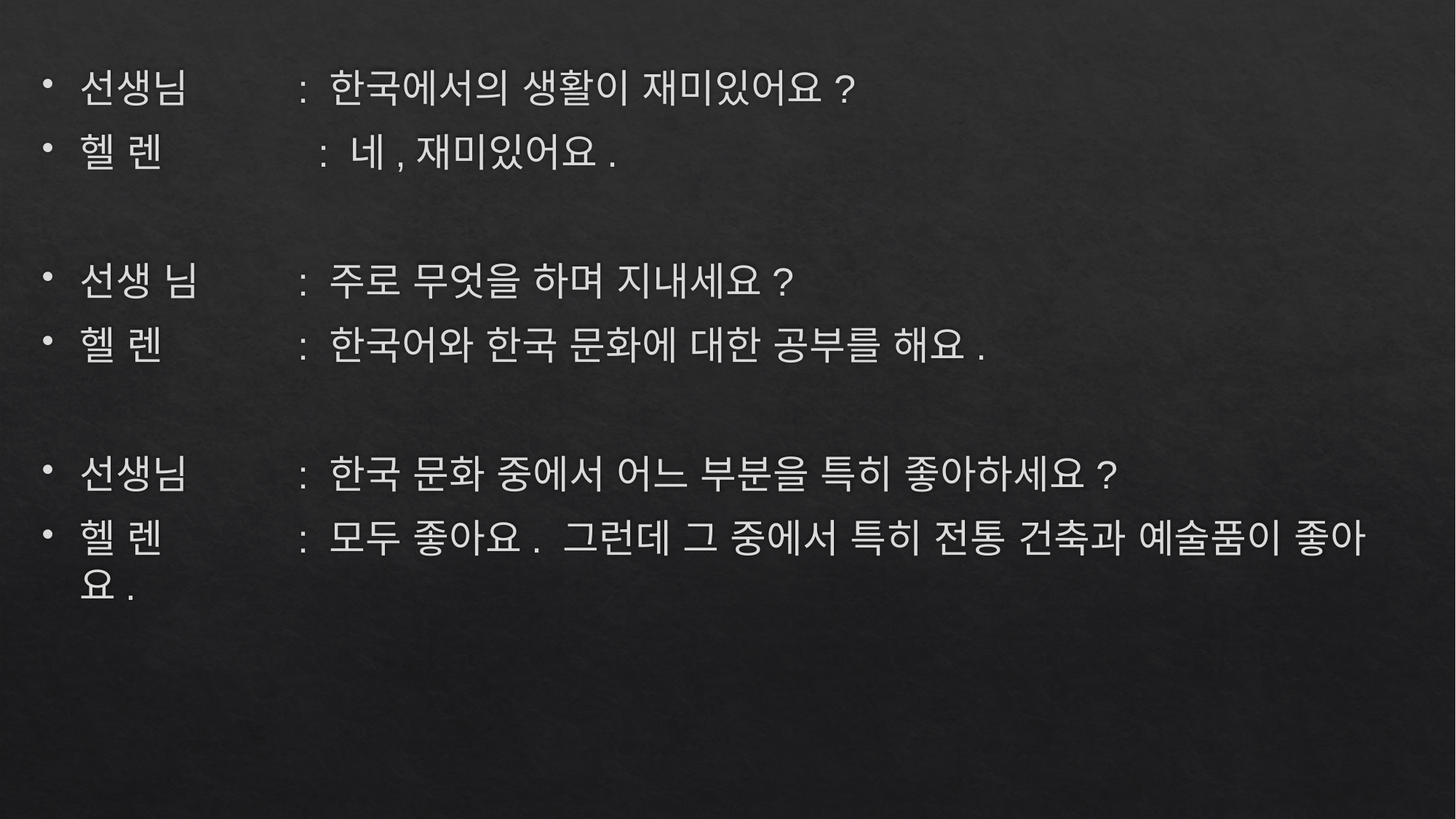

선생님 	: 한국에서의 생활이 재미있어요?
헬 렌		 : 네,재미있어요.

선생 님 	: 주로 무엇을 하며 지내세요?
헬 렌		: 한국어와 한국 문화에 대한 공부를 해요.

선생님 	: 한국 문화 중에서 어느 부분을 특히 좋아하세요?
헬 렌 		: 모두 좋아요. 그런데 그 중에서 특히 전통 건축과 예술품이 좋아요.